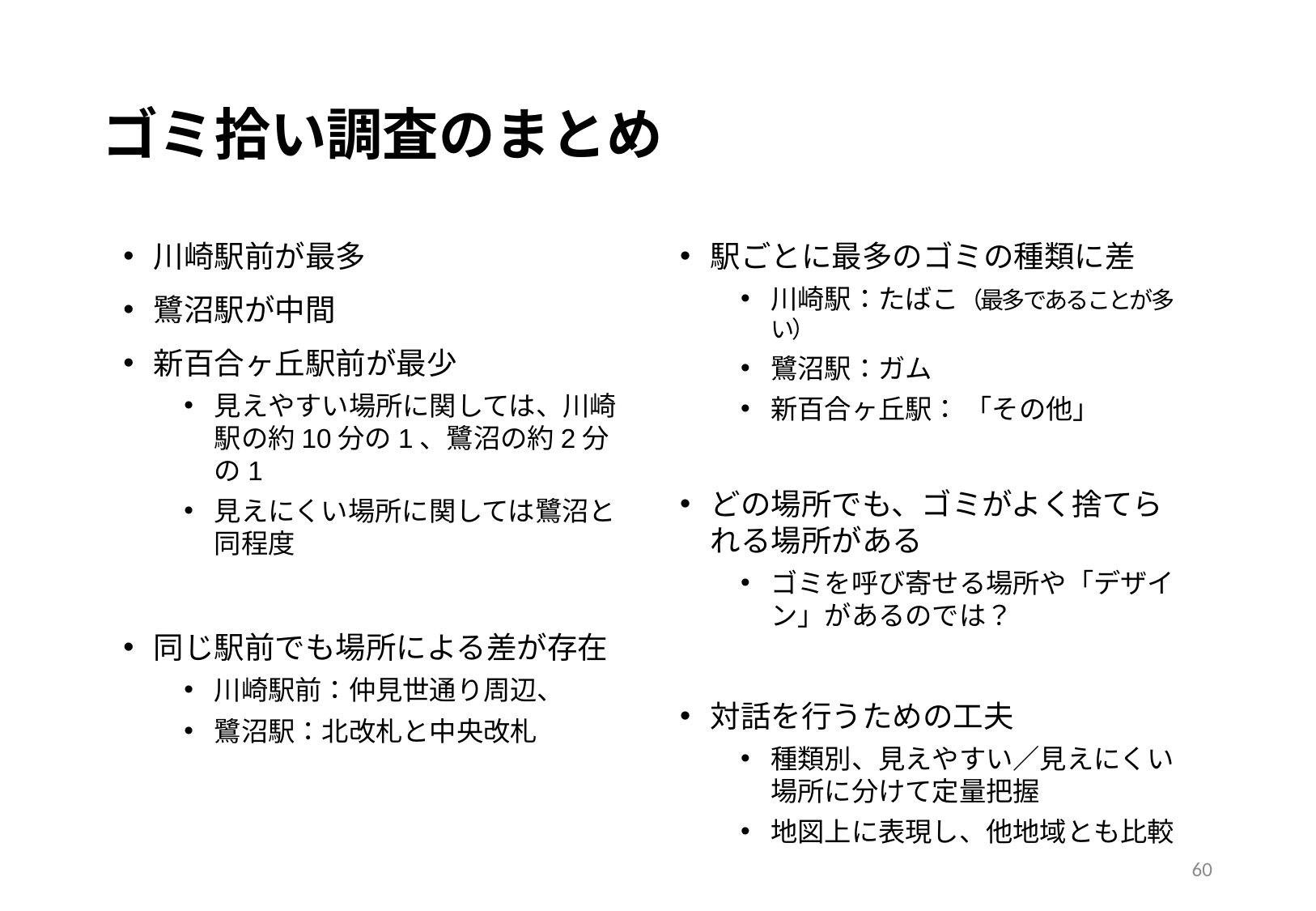

# ゴミ拾い調査のまとめ
川崎駅前が最多
鷺沼駅が中間
新百合ヶ丘駅前が最少
見えやすい場所に関しては、川崎駅の約10分の1、鷺沼の約2分の1
見えにくい場所に関しては鷺沼と同程度

同じ駅前でも場所による差が存在
川崎駅前：仲見世通り周辺、
鷺沼駅：北改札と中央改札
駅ごとに最多のゴミの種類に差
川崎駅：たばこ（最多であることが多い）
鷺沼駅：ガム
新百合ヶ丘駅： 「その他」

どの場所でも、ゴミがよく捨てられる場所がある
ゴミを呼び寄せる場所や「デザイン」があるのでは？

対話を行うための工夫
種類別、見えやすい／見えにくい場所に分けて定量把握
地図上に表現し、他地域とも比較
60